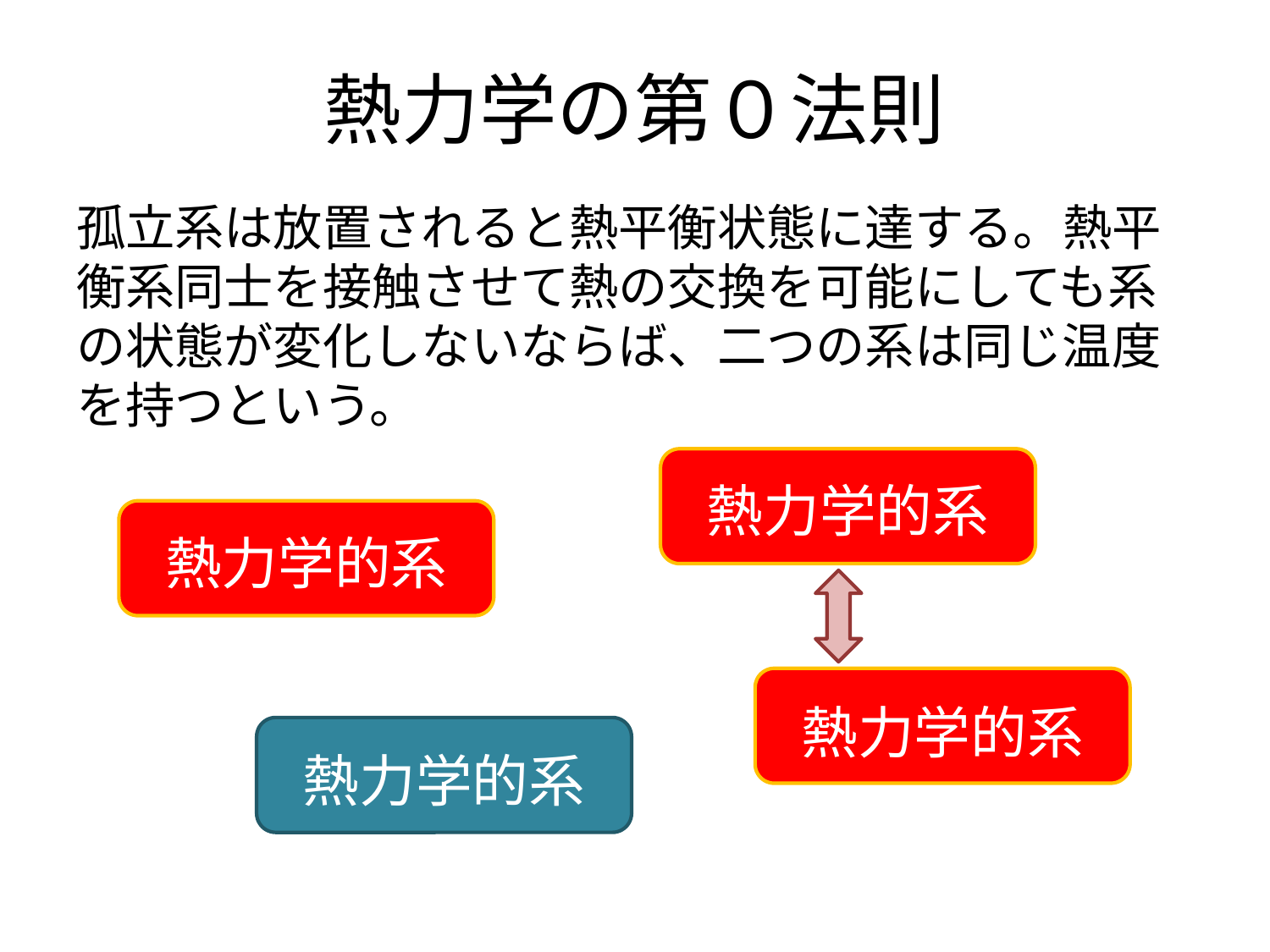

# 熱力学の第０法則
孤立系は放置されると熱平衡状態に達する。熱平衡系同士を接触させて熱の交換を可能にしても系の状態が変化しないならば、二つの系は同じ温度を持つという。

熱力学的系

熱力学的系

熱力学的系

熱力学的系